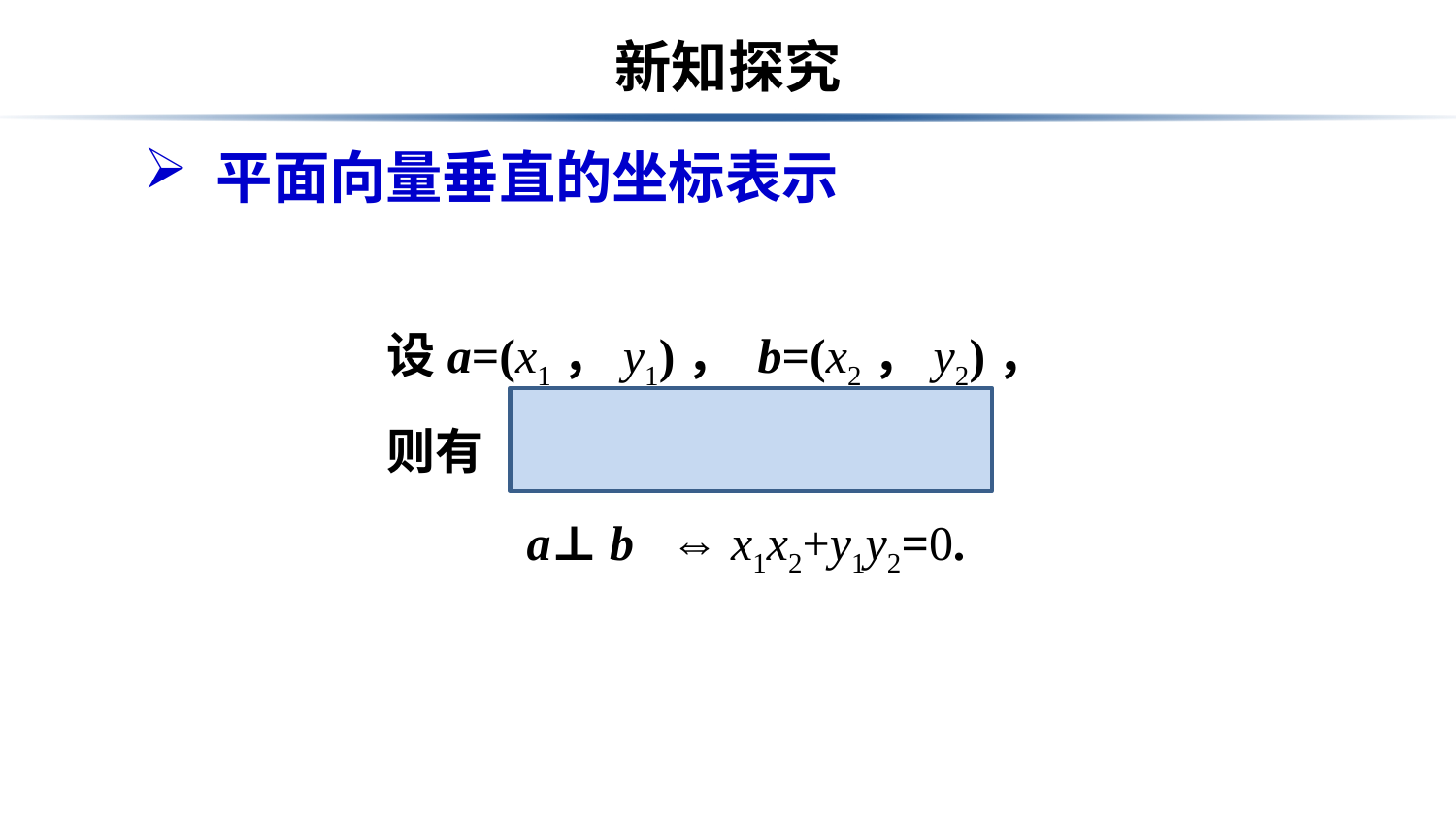

# 新知探究
平面向量垂直的坐标表示
设a=(x1，y1)， b=(x2，y2)，则有
  a⊥ b   ⇔ x1x2+y1y2=0.